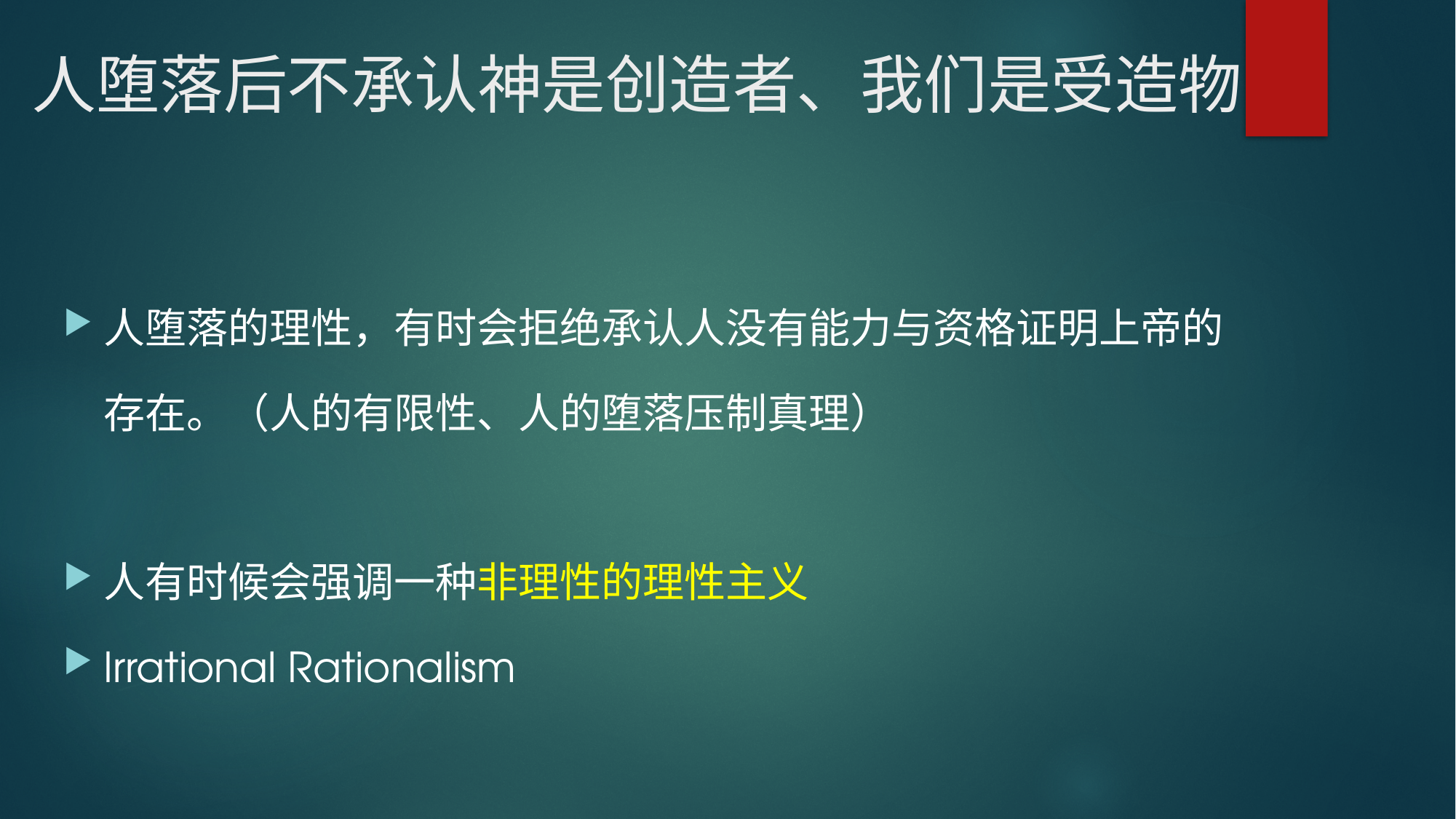

# 人堕落后不承认神是创造者、我们是受造物
人堕落的理性，有时会拒绝承认人没有能力与资格证明上帝的存在。（人的有限性、人的堕落压制真理）

人有时候会强调一种非理性的理性主义
Irrational Rationalism